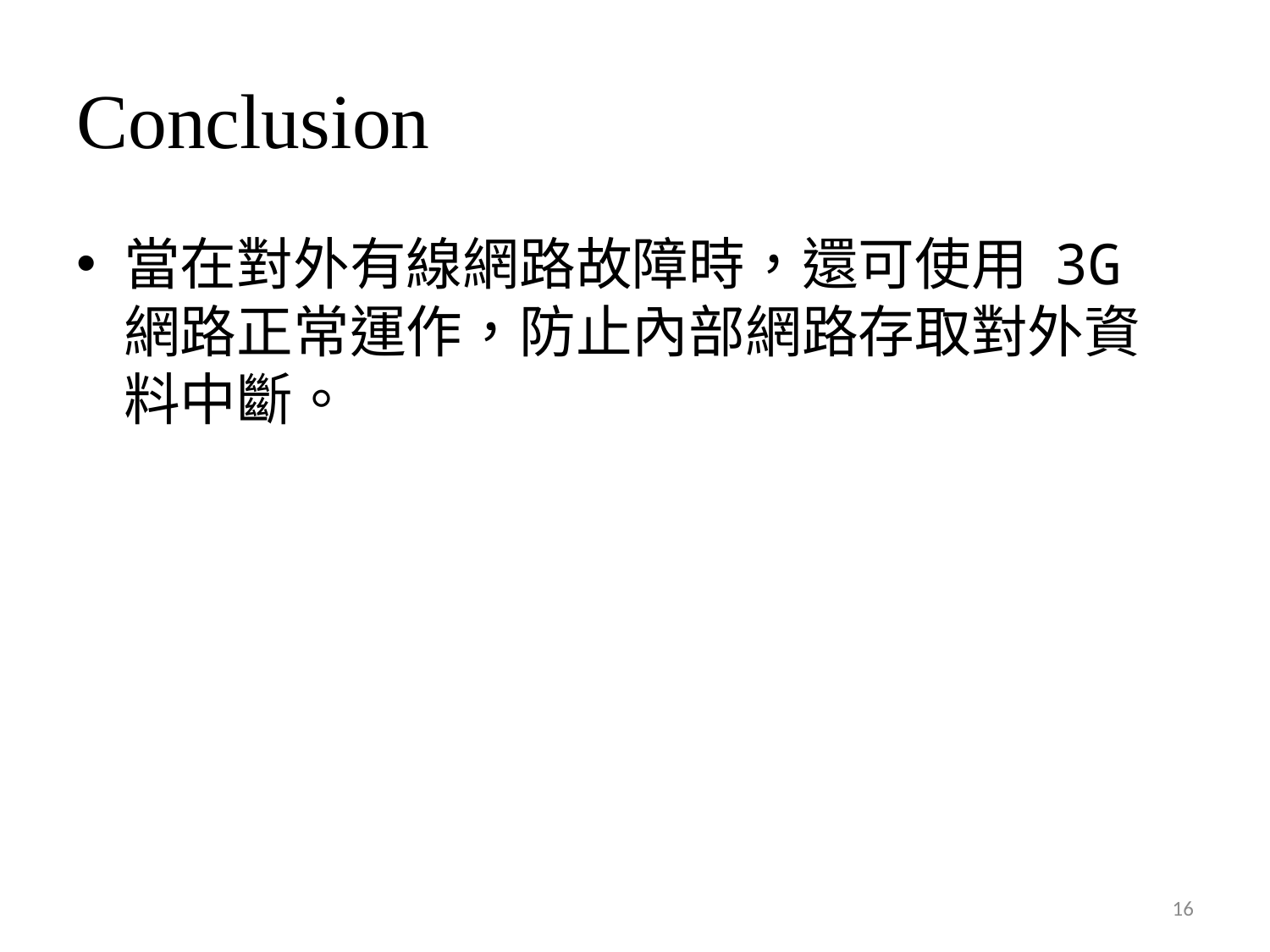

# Conclusion
當在對外有線網路故障時，還可使用 3G 網路正常運作，防止內部網路存取對外資料中斷。
16